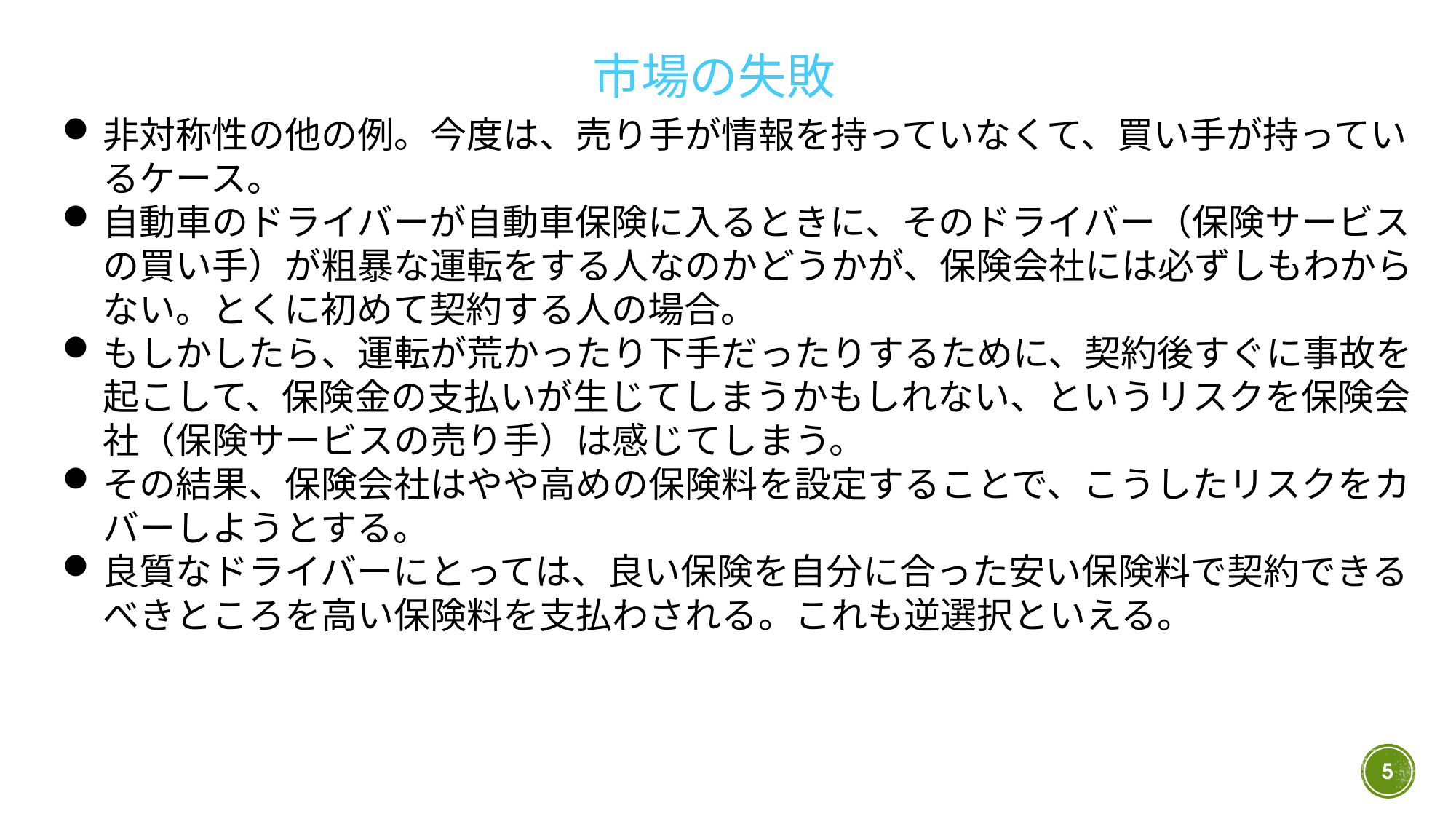

市場の失敗
非対称性の他の例。今度は、売り手が情報を持っていなくて、買い手が持っているケース。
自動車のドライバーが自動車保険に入るときに、そのドライバー（保険サービスの買い手）が粗暴な運転をする人なのかどうかが、保険会社には必ずしもわからない。とくに初めて契約する人の場合。
もしかしたら、運転が荒かったり下手だったりするために、契約後すぐに事故を起こして、保険金の支払いが生じてしまうかもしれない、というリスクを保険会社（保険サービスの売り手）は感じてしまう。
その結果、保険会社はやや高めの保険料を設定することで、こうしたリスクをカバーしようとする。
良質なドライバーにとっては、良い保険を自分に合った安い保険料で契約できるべきところを高い保険料を支払わされる。これも逆選択といえる。

5